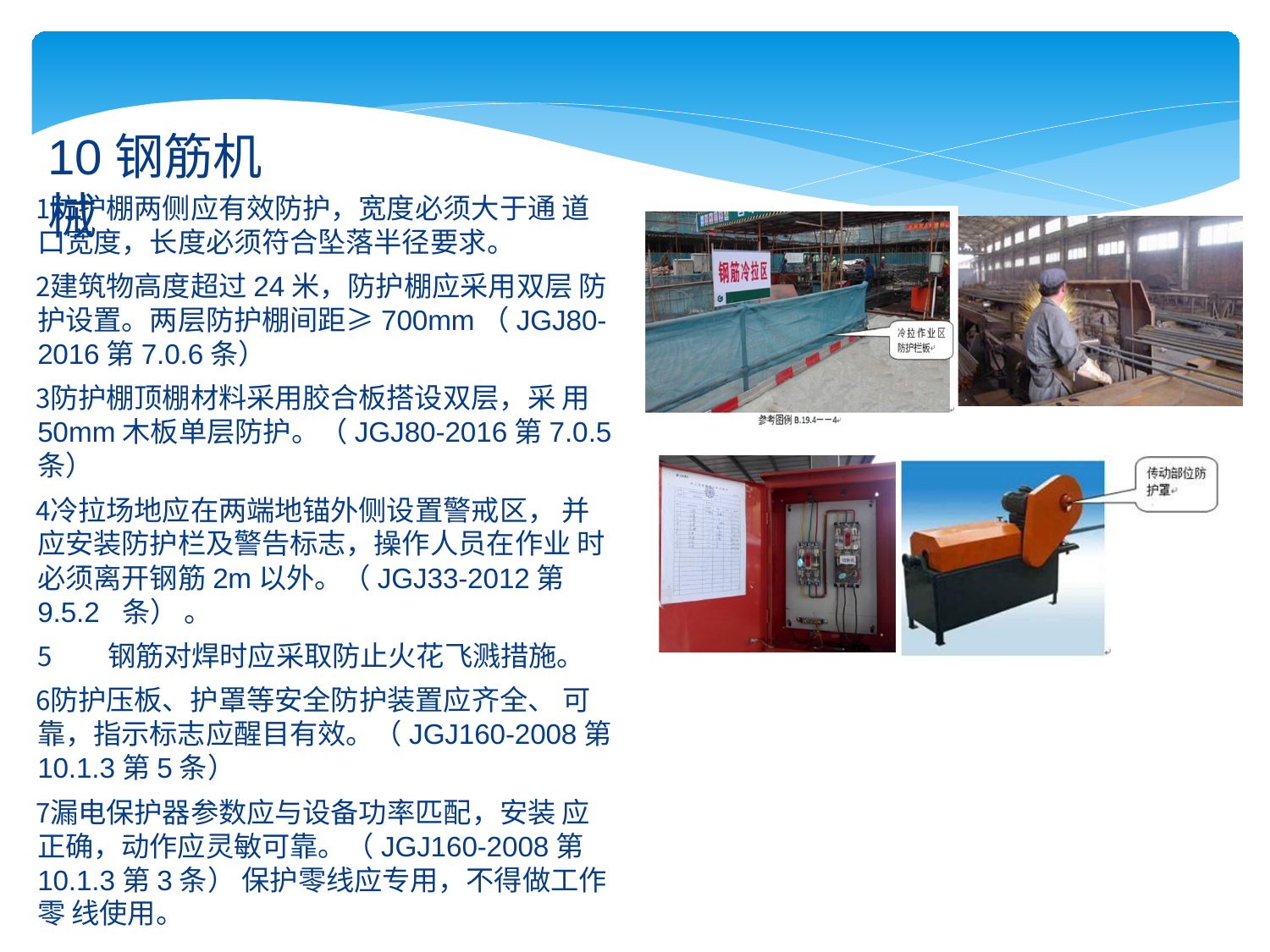

# 10钢筋机械
防护棚两侧应有效防护，宽度必须大于通 道口宽度，长度必须符合坠落半径要求。
建筑物高度超过24米，防护棚应采用双层 防护设置。两层防护棚间距≥700mm（JGJ80-  2016第7.0.6条）
防护棚顶棚材料采用胶合板搭设双层，采 用50mm木板单层防护。（JGJ80-2016第7.0.5条）
冷拉场地应在两端地锚外侧设置警戒区， 并应安装防护栏及警告标志，操作人员在作业 时必须离开钢筋2m以外。（JGJ33-2012第9.5.2  条） 。
钢筋对焊时应采取防止火花飞溅措施。
防护压板、护罩等安全防护装置应齐全、 可靠，指示标志应醒目有效。（JGJ160-2008第 10.1.3第5条）
漏电保护器参数应与设备功率匹配，安装 应正确，动作应灵敏可靠。（JGJ160-2008第 10.1.3第3条） 保护零线应专用，不得做工作零 线使用。